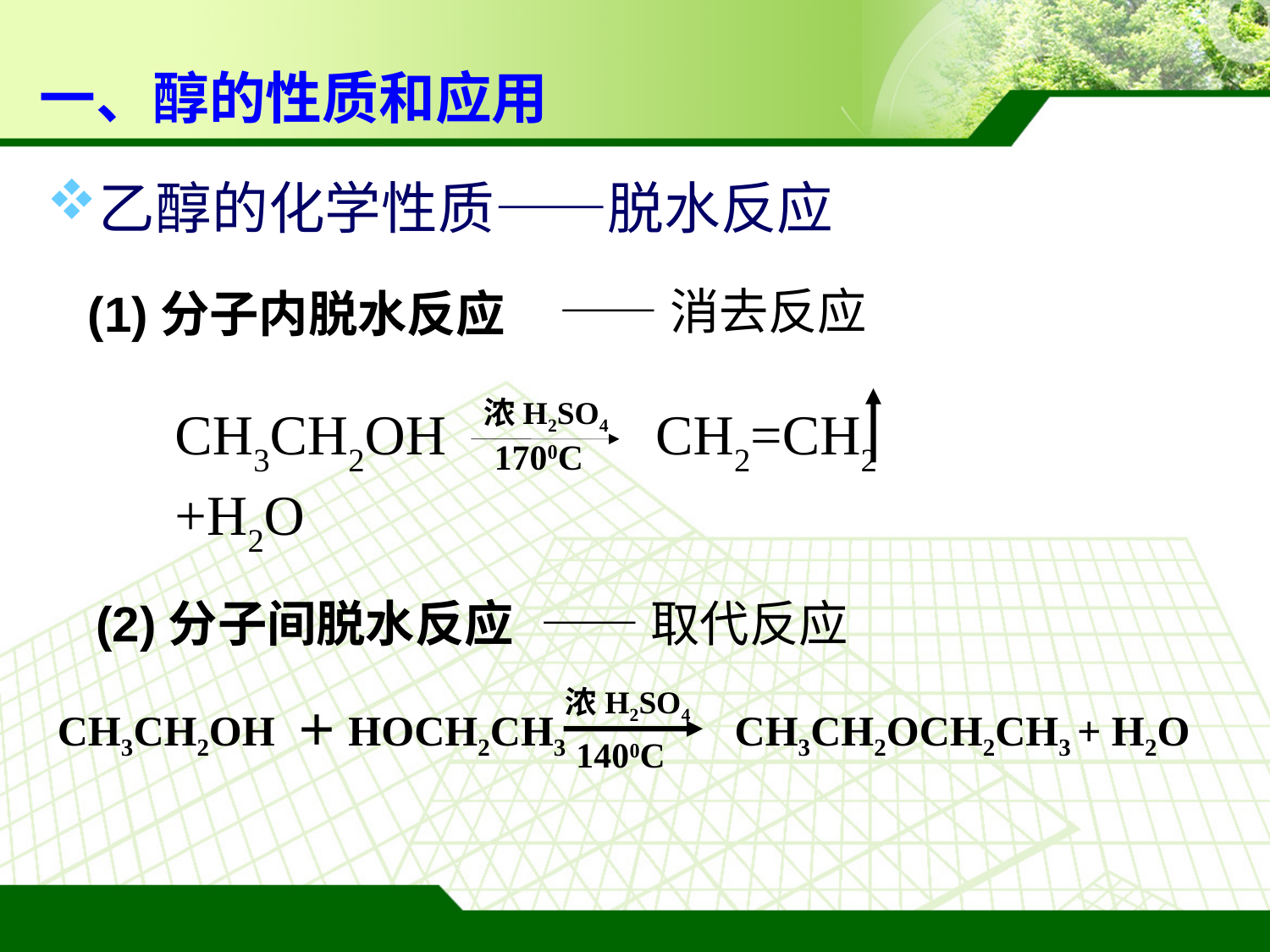

# 一、醇的性质和应用
乙醇的化学性质——脱水反应
——消去反应
(1)分子内脱水反应
浓H2SO4
1700C

CH3CH2OH　 　　CH2=CH2 　+H2O
(2)分子间脱水反应
——取代反应
浓H2SO4
1400C

CH3CH2OH ＋HOCH2CH3　             CH3CH2OCH2CH3 + H2O